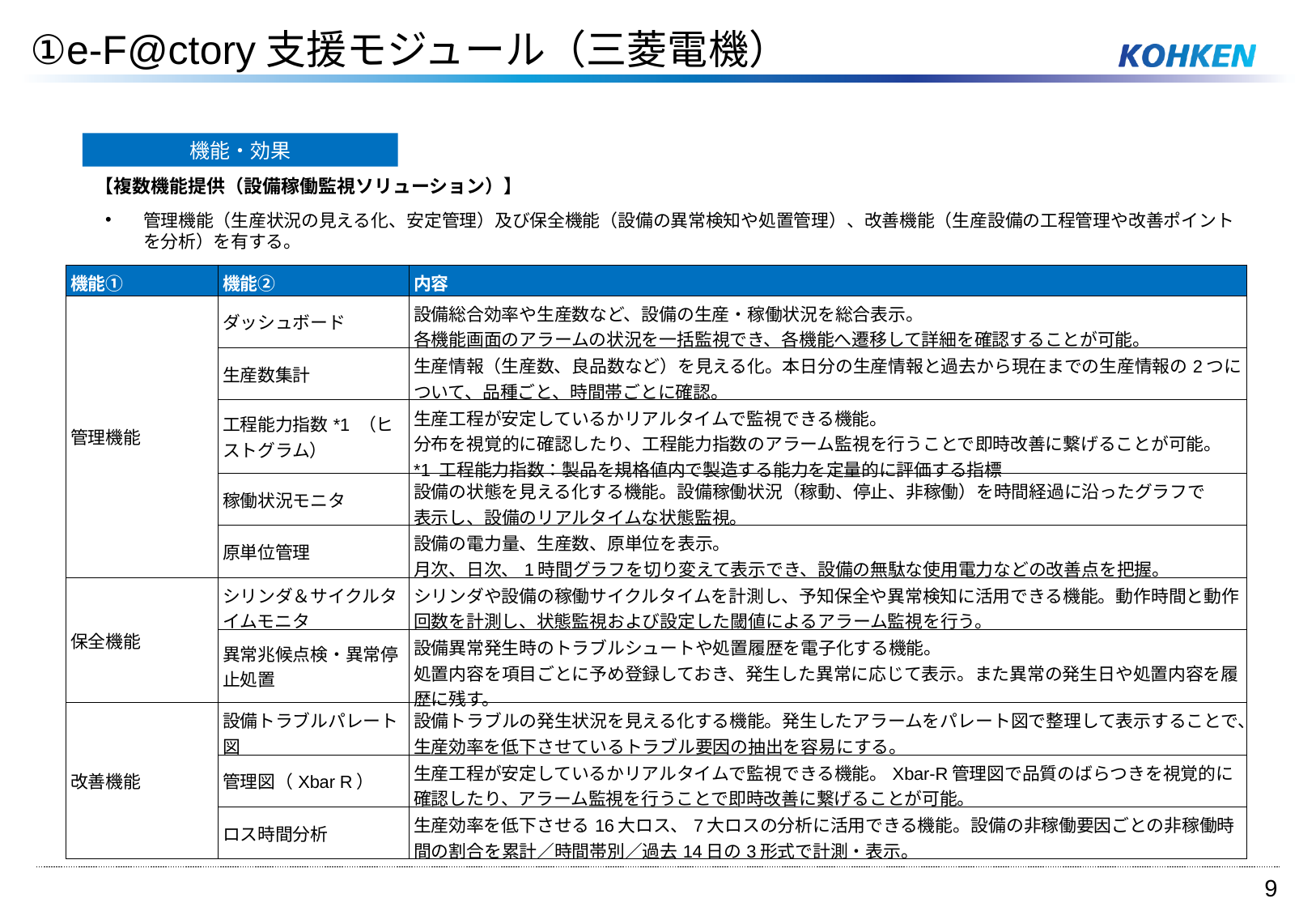

①e-F@ctory支援モジュール（三菱電機）
機能・効果
【複数機能提供（設備稼働監視ソリューション）】
管理機能（生産状況の見える化、安定管理）及び保全機能（設備の異常検知や処置管理）、改善機能（生産設備の工程管理や改善ポイントを分析）を有する。
| 機能① | 機能② | 内容 |
| --- | --- | --- |
| 管理機能 | ダッシュボード | 設備総合効率や生産数など、設備の生産・稼働状況を総合表示。 各機能画面のアラームの状況を一括監視でき、各機能へ遷移して詳細を確認することが可能。 |
|  | 生産数集計 | 生産情報（生産数、良品数など）を見える化。本日分の生産情報と過去から現在までの生産情報の2つについて、品種ごと、時間帯ごとに確認。 |
|  | 工程能力指数\*1 （ヒストグラム） | 生産工程が安定しているかリアルタイムで監視できる機能。 分布を視覚的に確認したり、工程能力指数のアラーム監視を行うことで即時改善に繋げることが可能。 \*1 工程能力指数：製品を規格値内で製造する能力を定量的に評価する指標 |
|  | 稼働状況モニタ | 設備の状態を見える化する機能。設備稼働状況（稼動、停止、非稼働）を時間経過に沿ったグラフで 表示し、設備のリアルタイムな状態監視。 |
|  | 原単位管理 | 設備の電力量、生産数、原単位を表示。 月次、日次、1時間グラフを切り変えて表示でき、設備の無駄な使用電力などの改善点を把握。 |
| 保全機能 | シリンダ＆サイクルタイムモニタ | シリンダや設備の稼働サイクルタイムを計測し、予知保全や異常検知に活用できる機能。動作時間と動作回数を計測し、状態監視および設定した閾値によるアラーム監視を行う。 |
|  | 異常兆候点検・異常停止処置 | 設備異常発生時のトラブルシュートや処置履歴を電子化する機能。 処置内容を項目ごとに予め登録しておき、発生した異常に応じて表示。また異常の発生日や処置内容を履歴に残す。 |
| 改善機能 | 設備トラブルパレート図 | 設備トラブルの発生状況を見える化する機能。発生したアラームをパレート図で整理して表示することで、生産効率を低下させているトラブル要因の抽出を容易にする。 |
|  | 管理図（Xbar R） | 生産工程が安定しているかリアルタイムで監視できる機能。Xbar-R管理図で品質のばらつきを視覚的に確認したり、アラーム監視を行うことで即時改善に繋げることが可能。 |
|  | ロス時間分析 | 生産効率を低下させる16大ロス、7大ロスの分析に活用できる機能。設備の非稼働要因ごとの非稼働時間の割合を累計／時間帯別／過去14日の3形式で計測・表示。 |